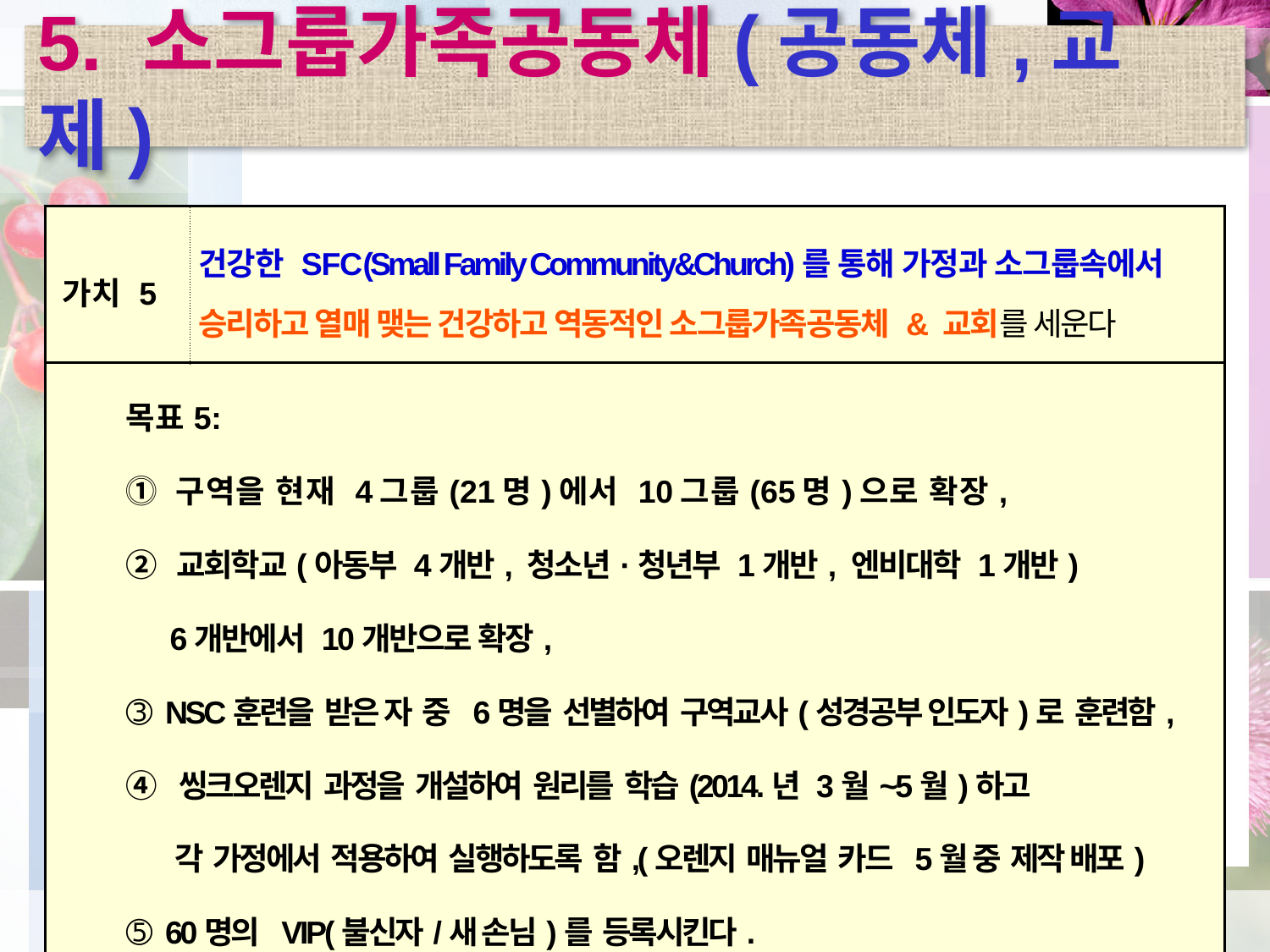

5. 소그룹가족공동체(공동체,교제)
| 가치 5 | 건강한 SFC(Small Family Community&Church)를 통해 가정과 소그룹속에서 승리하고 열매 맺는 건강하고 역동적인 소그룹가족공동체 & 교회를 세운다 |
| --- | --- |
| 목표5: ⓵ 구역을 현재 4그룹(21명)에서 10그룹(65명)으로 확장, ➁ 교회학교(아동부 4개반, 청소년·청년부 1개반, 엔비대학 1개반) 6개반에서 10개반으로 확장, ➂ NSC훈련을 받은 자 중 6명을 선별하여 구역교사(성경공부 인도자)로 훈련함, ➃ 씽크오렌지 과정을 개설하여 원리를 학습(2014.년 3월~5월)하고 각 가정에서 적용하여 실행하도록 함,(오렌지 매뉴얼 카드 5월 중 제작 배포) ➄ 60명의 VIP(불신자/새 손님)를 등록시킨다. |  |